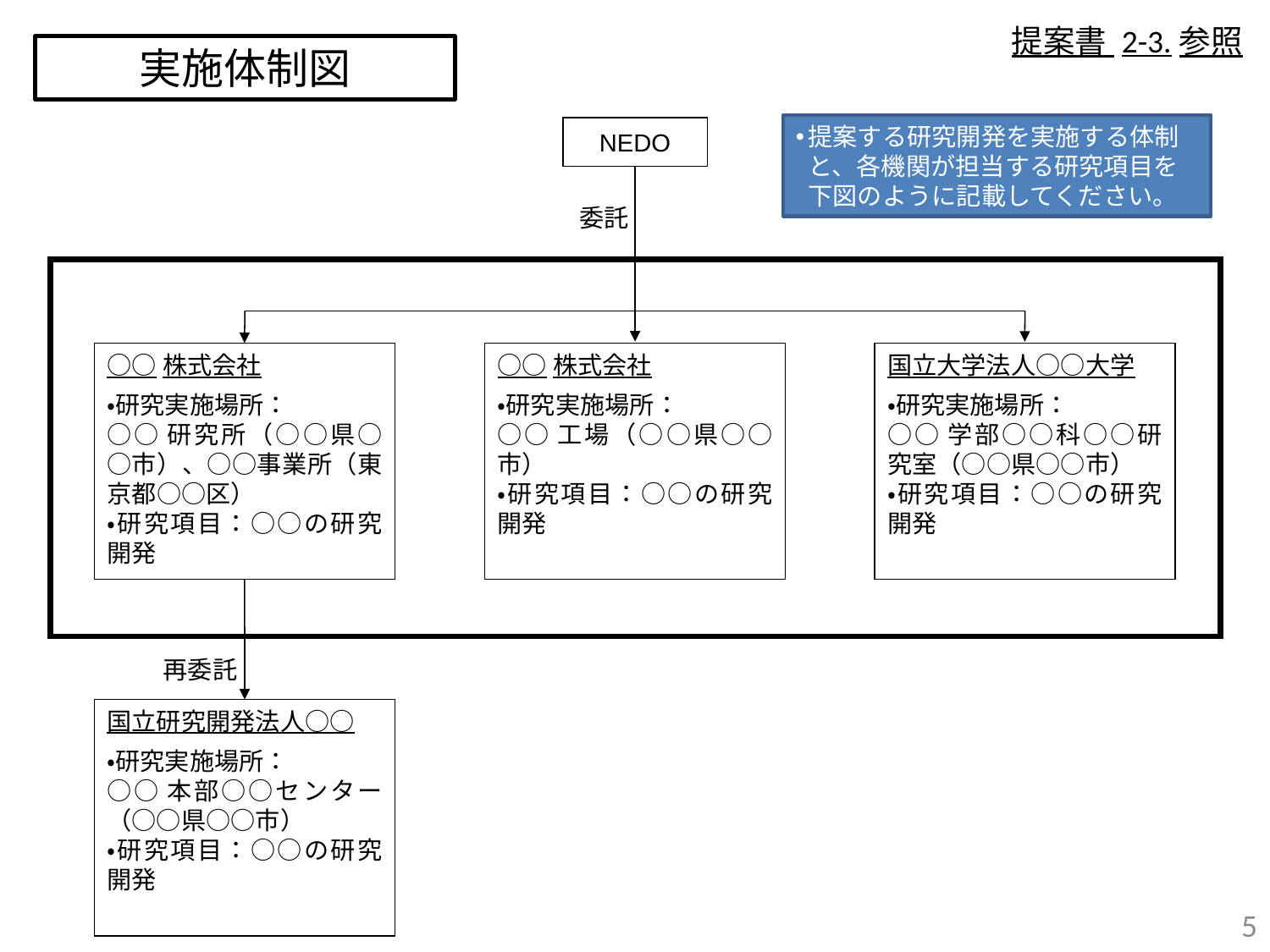

提案書 2-3.参照
実施体制図
提案する研究開発を実施する体制と、各機関が担当する研究項目を下図のように記載してください。
NEDO
○○株式会社
・研究実施場所：
○○工場（○○県○○市）
・研究項目：○○の研究開発

委託

○○株式会社
・研究実施場所：
○○研究所（○○県○○市）、○○事業所（東京都○○区）
・研究項目：○○の研究開発

国立大学法人○○大学
・研究実施場所：
○○学部○○科○○研究室（○○県○○市）
・研究項目：○○の研究開発
再委託
国立研究開発法人○○
・研究実施場所：
○○本部○○センター（○○県○○市）
・研究項目：○○の研究開発
5